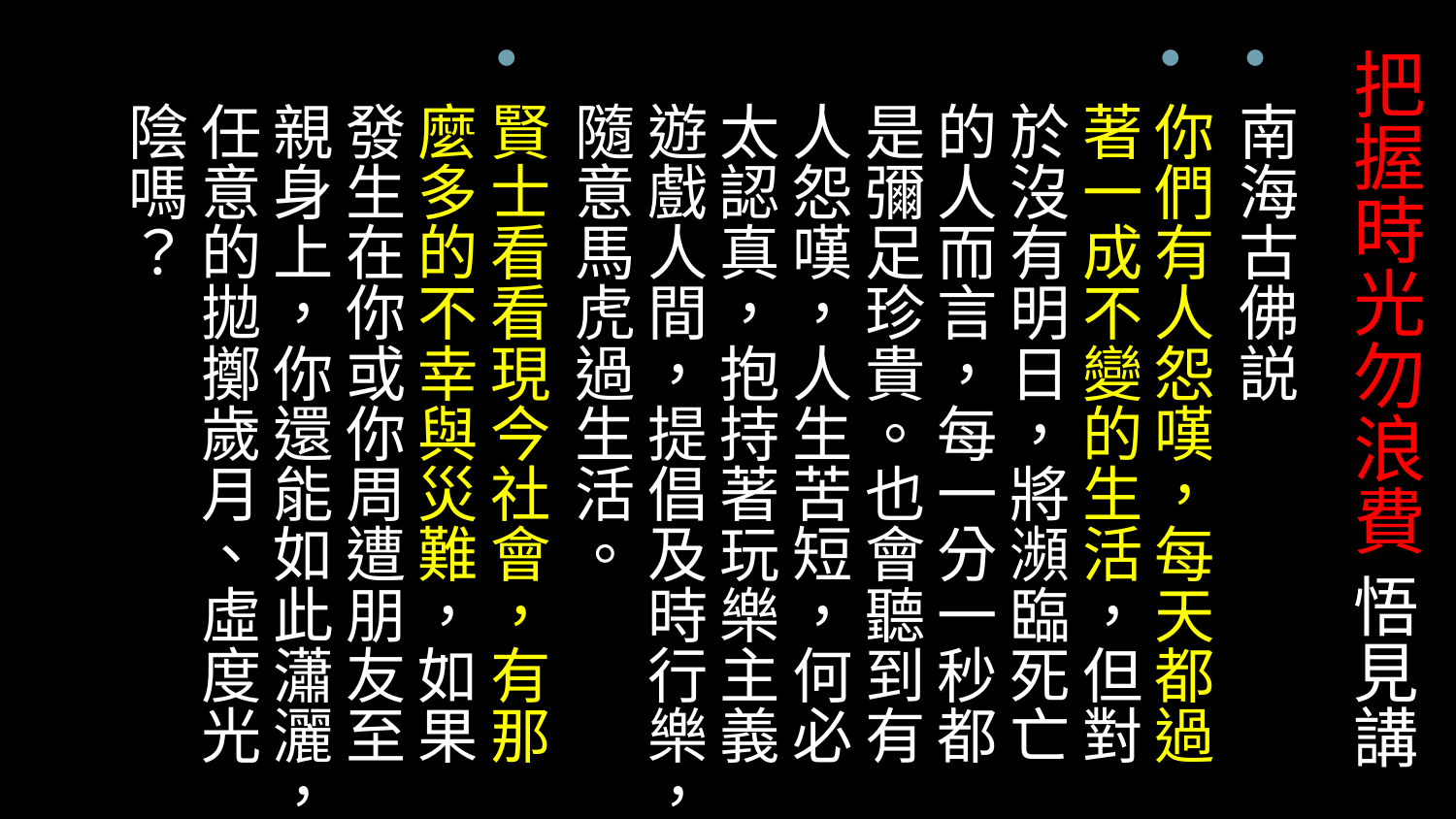

# 把握時光勿浪費 悟見講
南海古佛説
你們有人怨嘆，每天都過著一成不變的生活，但對於沒有明日，將瀕臨死亡的人而言，每一分一秒都是彌足珍貴。也會聽到有人怨嘆，人生苦短，何必太認真，抱持著玩樂主義遊戲人間，提倡及時行樂，隨意馬虎過生活。
賢士看看現今社會，有那麼多的不幸與災難，如果發生在你或你周遭朋友至親身上，你還能如此瀟灑，任意的拋擲歲月、虛度光陰嗎？